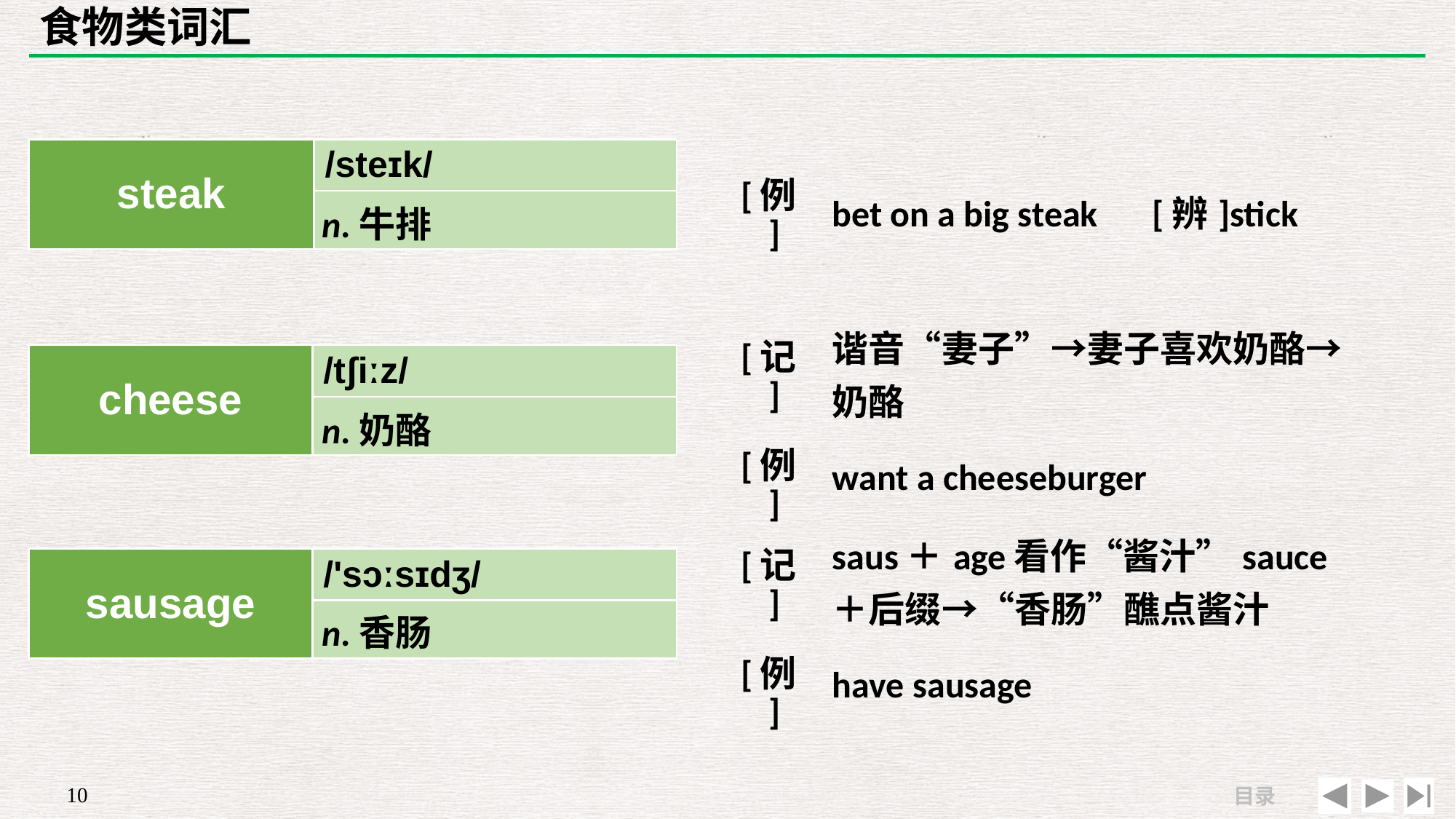

# 食物类词汇

|  |  |
| --- | --- |
| [例] | bet on a big steak　[辨]stick |
| steak | /steɪk/ |
| --- | --- |
|  |  |
n.牛排
| [记] | 谐音“妻子”→妻子喜欢奶酪→奶酪 |
| --- | --- |
| [例] | want a cheeseburger |
| cheese | /tʃiːz/ |
| --- | --- |
|  |  |
n.奶酪
| [记] | saus＋age看作“酱汁”sauce＋后缀→“香肠”醮点酱汁 |
| --- | --- |
| [例] | have sausage |
| sausage | /'sɔːsɪdʒ/ |
| --- | --- |
|  |  |
n.香肠